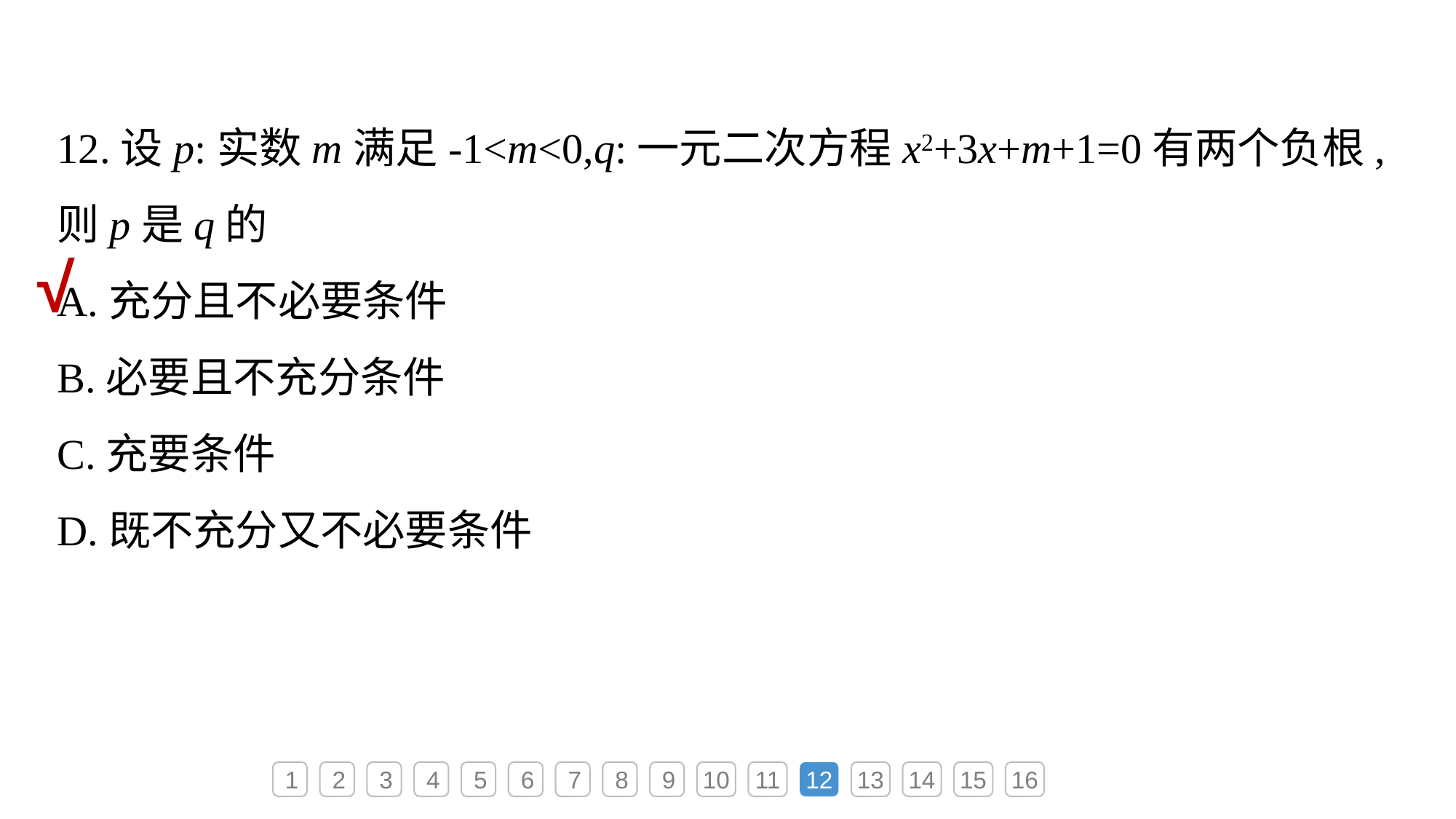

12.设p:实数m满足-1<m<0,q:一元二次方程x2+3x+m+1=0有两个负根,则p是q的
A.充分且不必要条件
B.必要且不充分条件
C.充要条件
D.既不充分又不必要条件
√
1
2
3
4
5
6
7
8
9
10
11
12
13
14
15
16